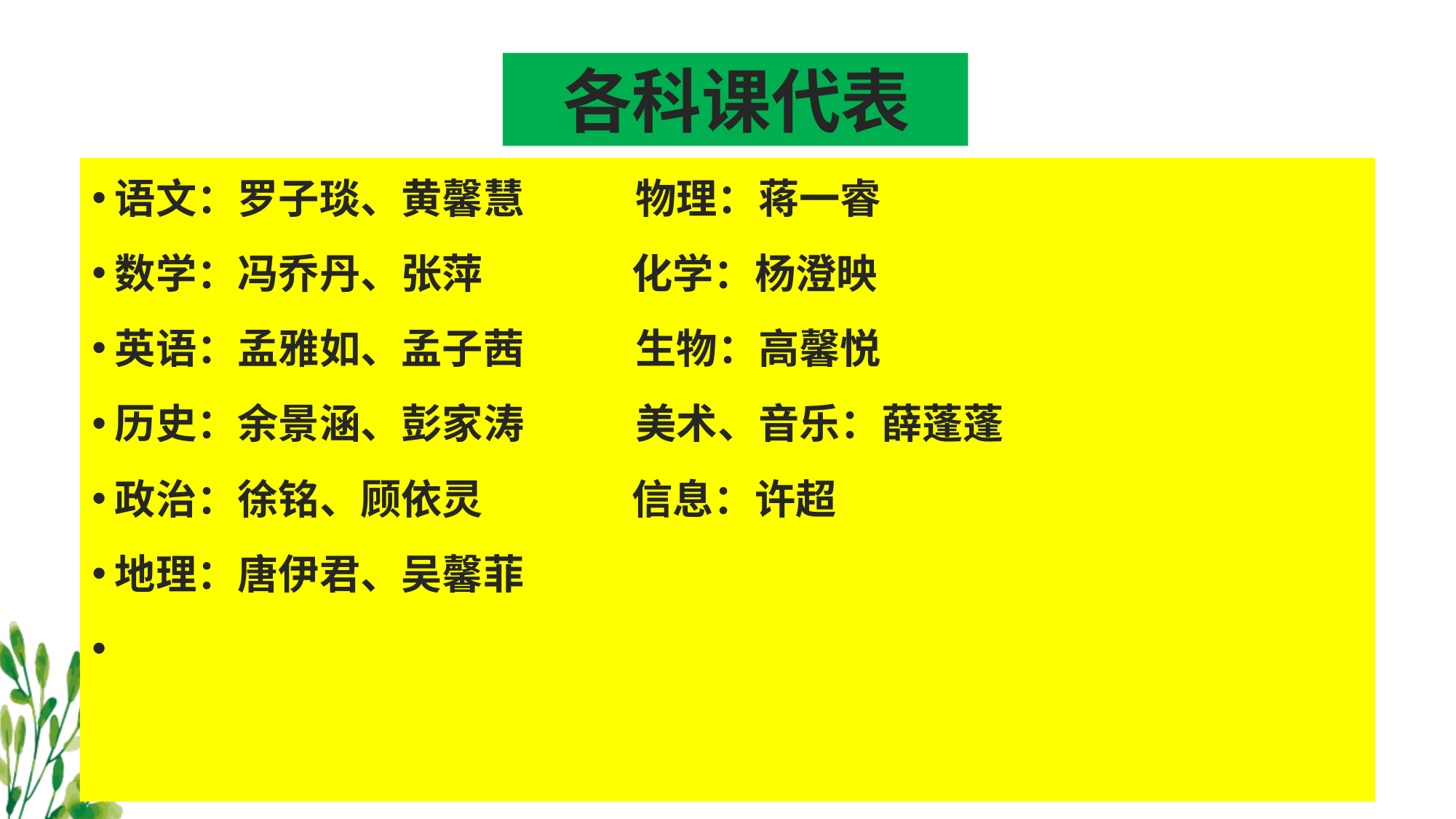

# 各科课代表
语文：罗子琰、黄馨慧            物理：蒋一睿
数学：冯乔丹、张萍                化学：杨澄映
英语：孟雅如、孟子茜            生物：高馨悦
历史：余景涵、彭家涛            美术、音乐：薛蓬蓬
政治：徐铭、顾依灵                信息：许超
地理：唐伊君、吴馨菲